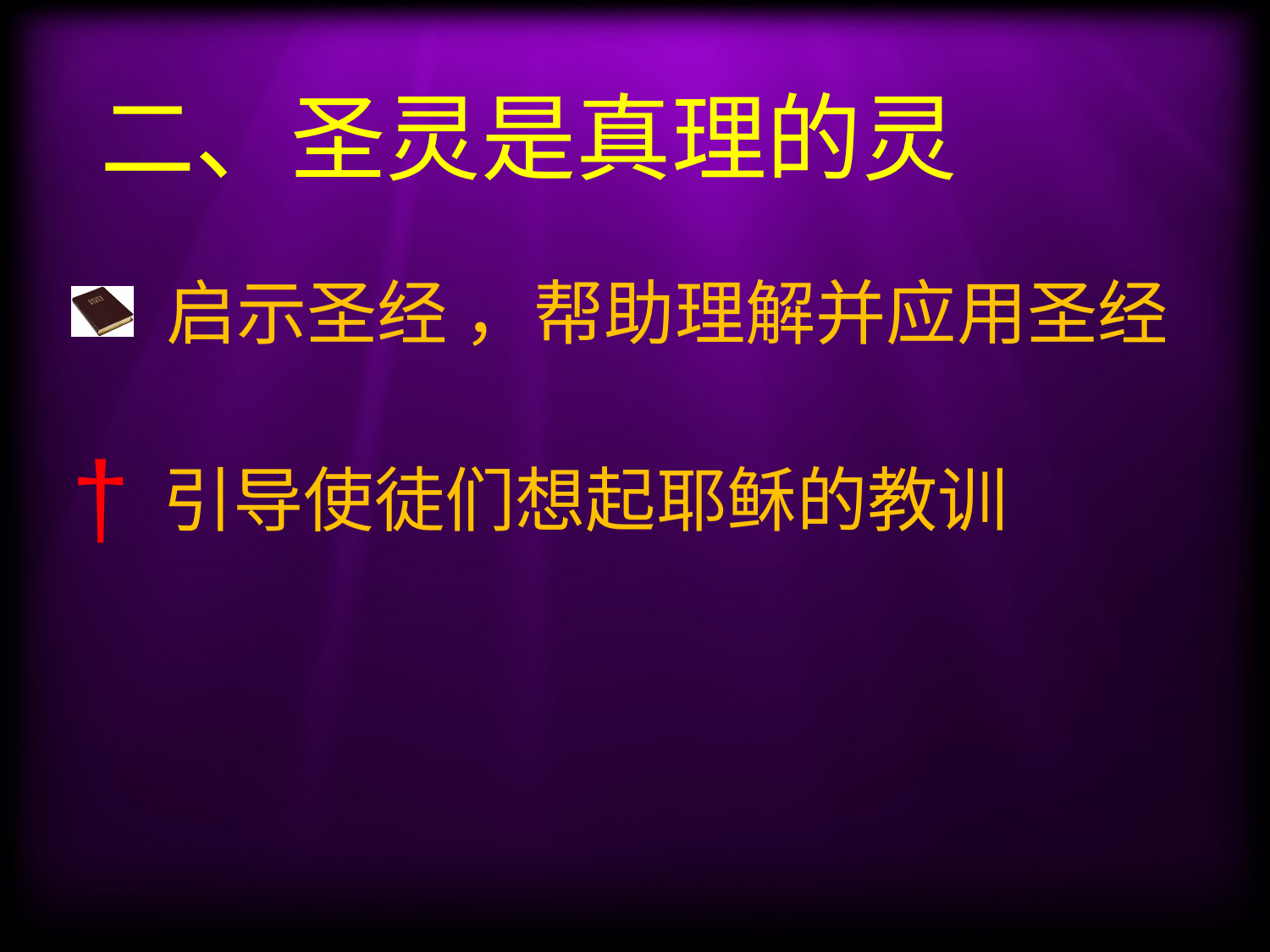

# 二、圣灵是真理的灵
 启示圣经 ，帮助理解并应用圣经

 引导使徒们想起耶稣的教训